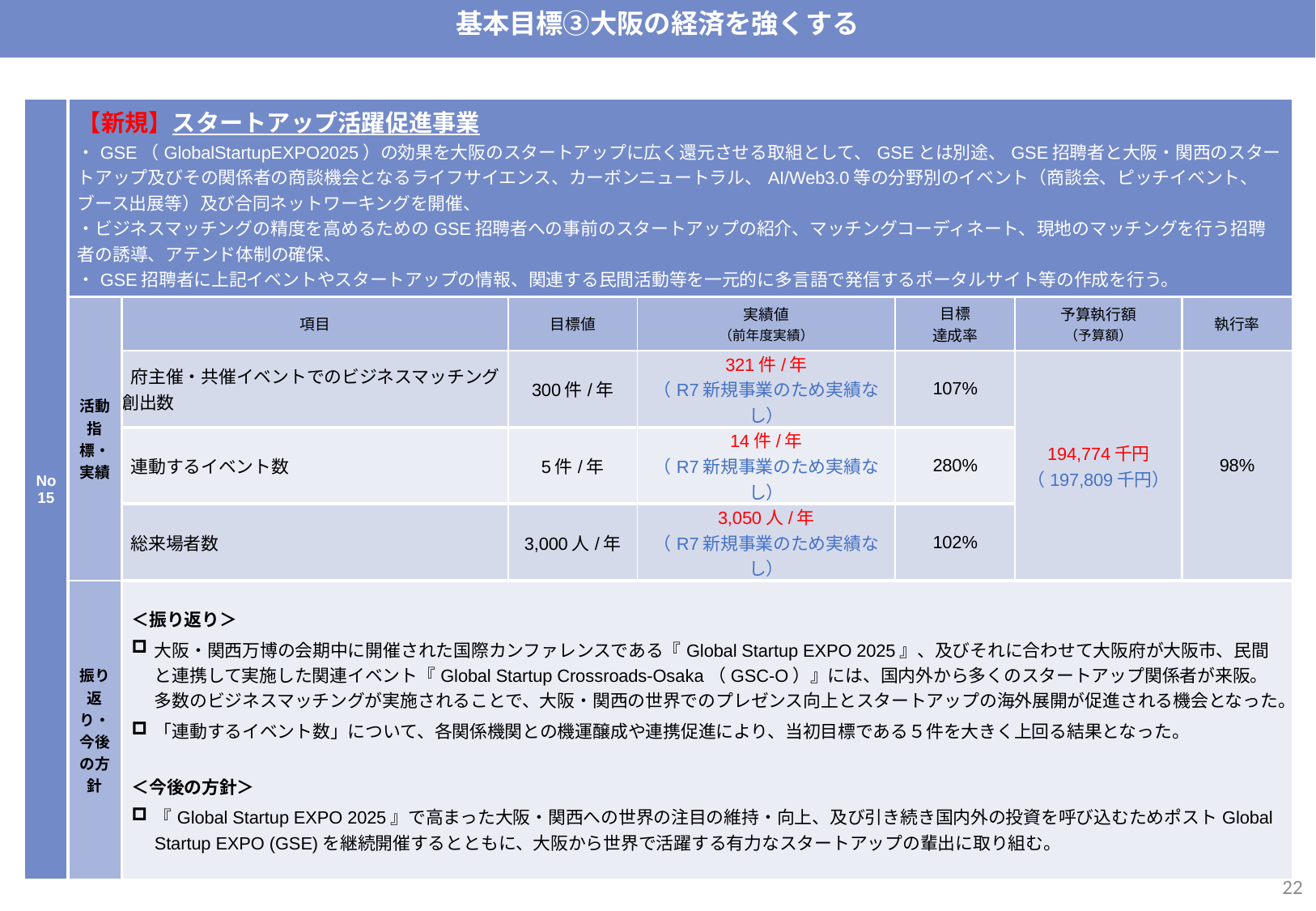

基本目標③大阪の経済を強くする
| No15 | 【新規】スタートアップ活躍促進事業 ・GSE（GlobalStartupEXPO2025）の効果を大阪のスタートアップに広く還元させる取組として、GSEとは別途、GSE招聘者と大阪・関西のスタートアップ及びその関係者の商談機会となるライフサイエンス、カーボンニュートラル、AI/Web3.0等の分野別のイベント（商談会、ピッチイベント、ブース出展等）及び合同ネットワーキングを開催、 ・ビジネスマッチングの精度を高めるためのGSE招聘者への事前のスタートアップの紹介、マッチングコーディネート、現地のマッチングを行う招聘者の誘導、アテンド体制の確保、 ・GSE招聘者に上記イベントやスタートアップの情報、関連する民間活動等を一元的に多言語で発信するポータルサイト等の作成を行う。 |  |  |  |  |  |  |
| --- | --- | --- | --- | --- | --- | --- | --- |
|  | 活動指標・実績 | 項目 | 目標値 | 実績値 （前年度実績） | 目標 達成率 | 予算執行額 （予算額） | 執行率 |
|  |  | 府主催・共催イベントでのビジネスマッチング創出数 | 300件/年 | 321件/年 （R7新規事業のため実績なし） | 107% | 194,774千円 （197,809千円） | 98% |
|  |  | 連動するイベント数 | 5件/年 | 14件/年 （R7新規事業のため実績なし） | 280% |  |  |
|  |  | 総来場者数 | 3,000人/年 | 3,050人/年 （R7新規事業のため実績なし） | 102% |  |  |
|  | 振り返り・今後の方針 | ＜振り返り＞ 大阪・関西万博の会期中に開催された国際カンファレンスである『Global Startup EXPO 2025』、及びそれに合わせて大阪府が大阪市、民間と連携して実施した関連イベント『Global Startup Crossroads-Osaka（GSC-O）』には、国内外から多くのスタートアップ関係者が来阪。多数のビジネスマッチングが実施されることで、大阪・関西の世界でのプレゼンス向上とスタートアップの海外展開が促進される機会となった。 「連動するイベント数」について、各関係機関との機運醸成や連携促進により、当初目標である５件を大きく上回る結果となった。 ＜今後の方針＞ 『Global Startup EXPO 2025』で高まった大阪・関西への世界の注目の維持・向上、及び引き続き国内外の投資を呼び込むためポストGlobal Startup EXPO (GSE)を継続開催するとともに、大阪から世界で活躍する有力なスタートアップの輩出に取り組む。 |  |  |  |  |  |
22